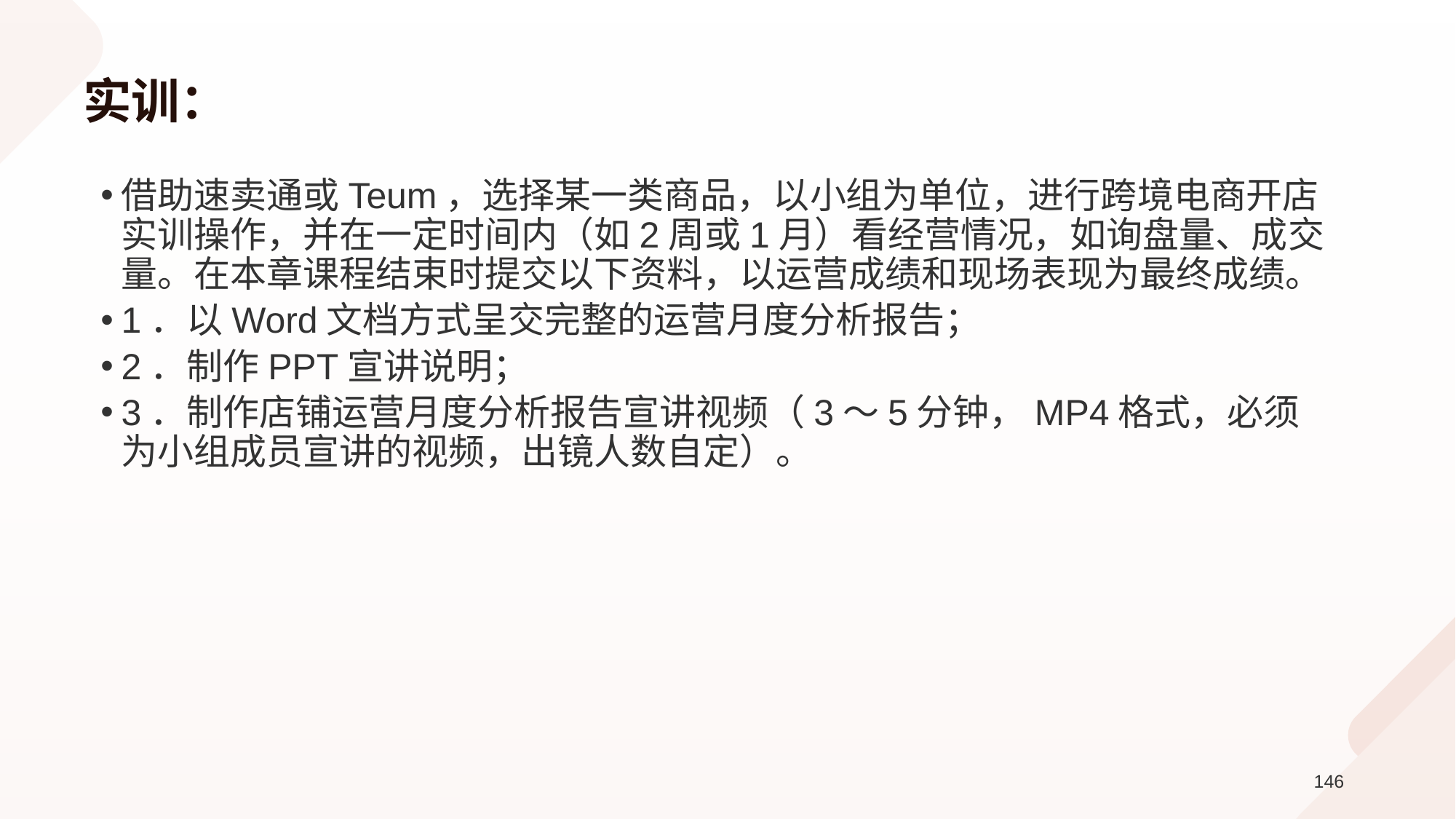

# 实训：
借助速卖通或Teum，选择某一类商品，以小组为单位，进行跨境电商开店实训操作，并在一定时间内（如2周或1月）看经营情况，如询盘量、成交量。在本章课程结束时提交以下资料，以运营成绩和现场表现为最终成绩。
1．以Word文档方式呈交完整的运营月度分析报告；
2．制作PPT宣讲说明；
3．制作店铺运营月度分析报告宣讲视频（3～5分钟，MP4格式，必须为小组成员宣讲的视频，出镜人数自定）。

146